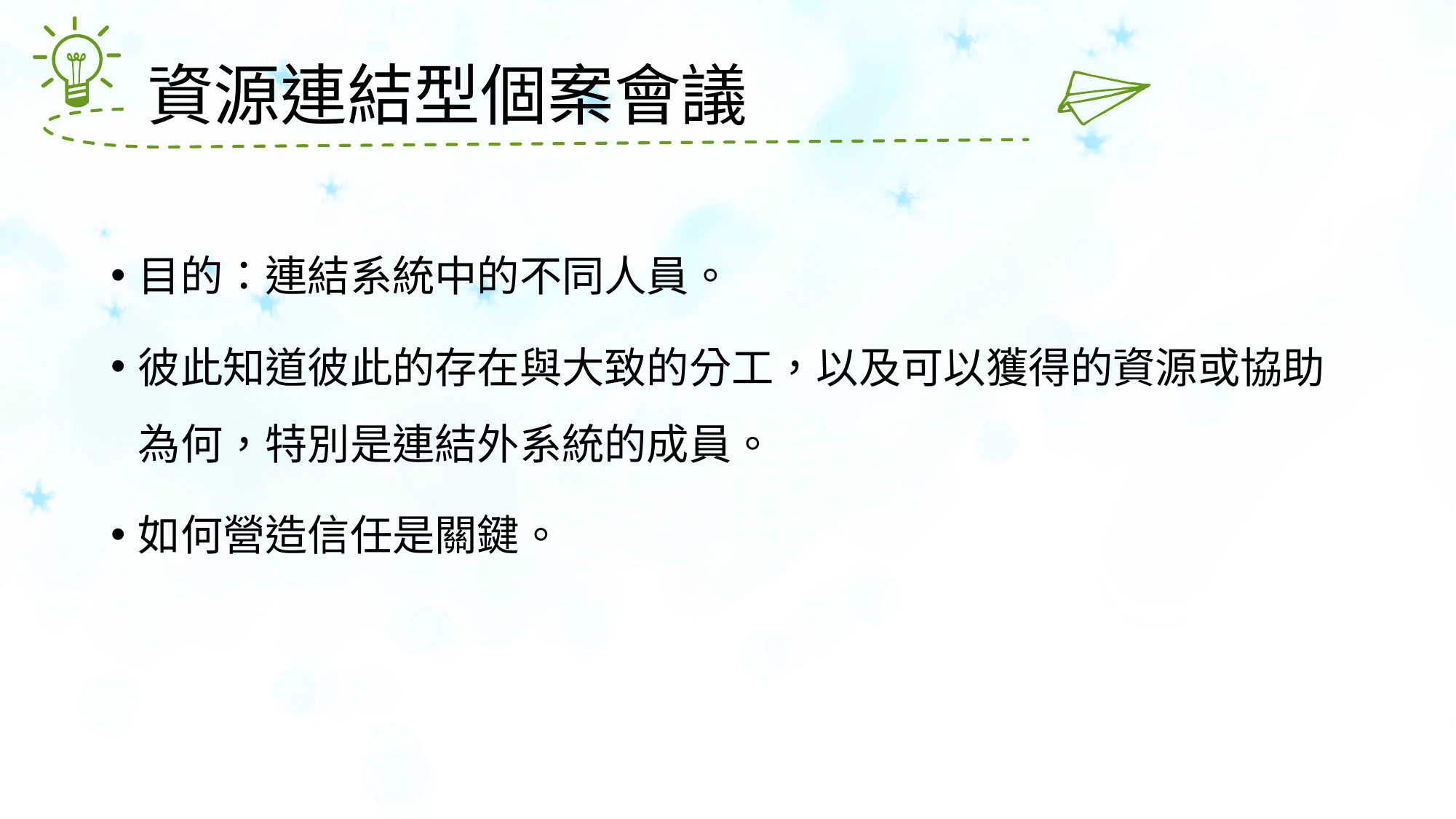

# 資源連結型個案會議
目的：連結系統中的不同人員。
彼此知道彼此的存在與大致的分工，以及可以獲得的資源或協助為何，特別是連結外系統的成員。
如何營造信任是關鍵。